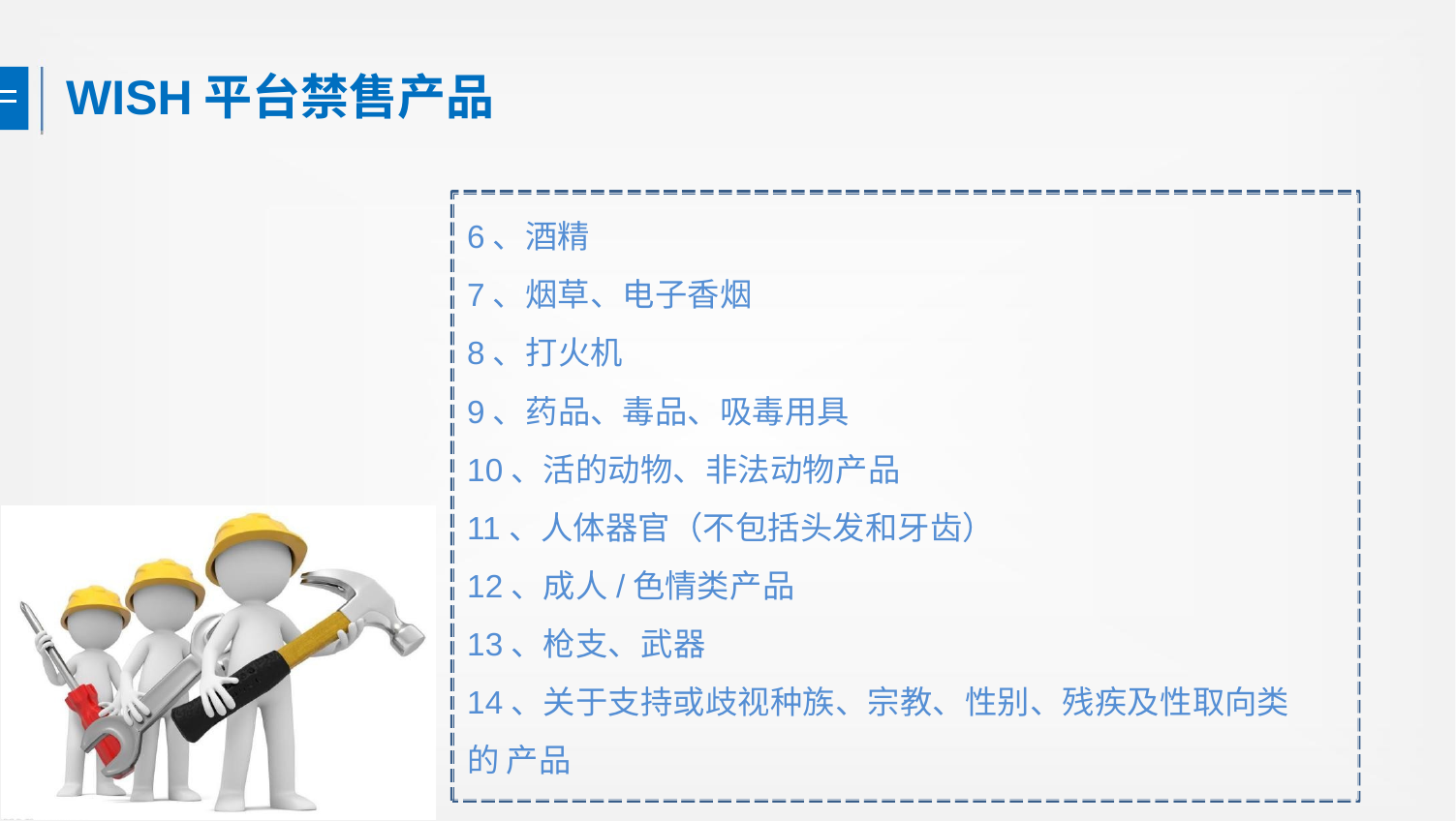

# WISH平台禁售产品

6、酒精
7、烟草、电子香烟
8、打火机
9、药品、毒品、吸毒用具
10、活的动物、非法动物产品
11、人体器官（不包括头发和牙齿）
12、成人/色情类产品
13、枪支、武器
14、关于支持或歧视种族、宗教、性别、残疾及性取向类的 产品